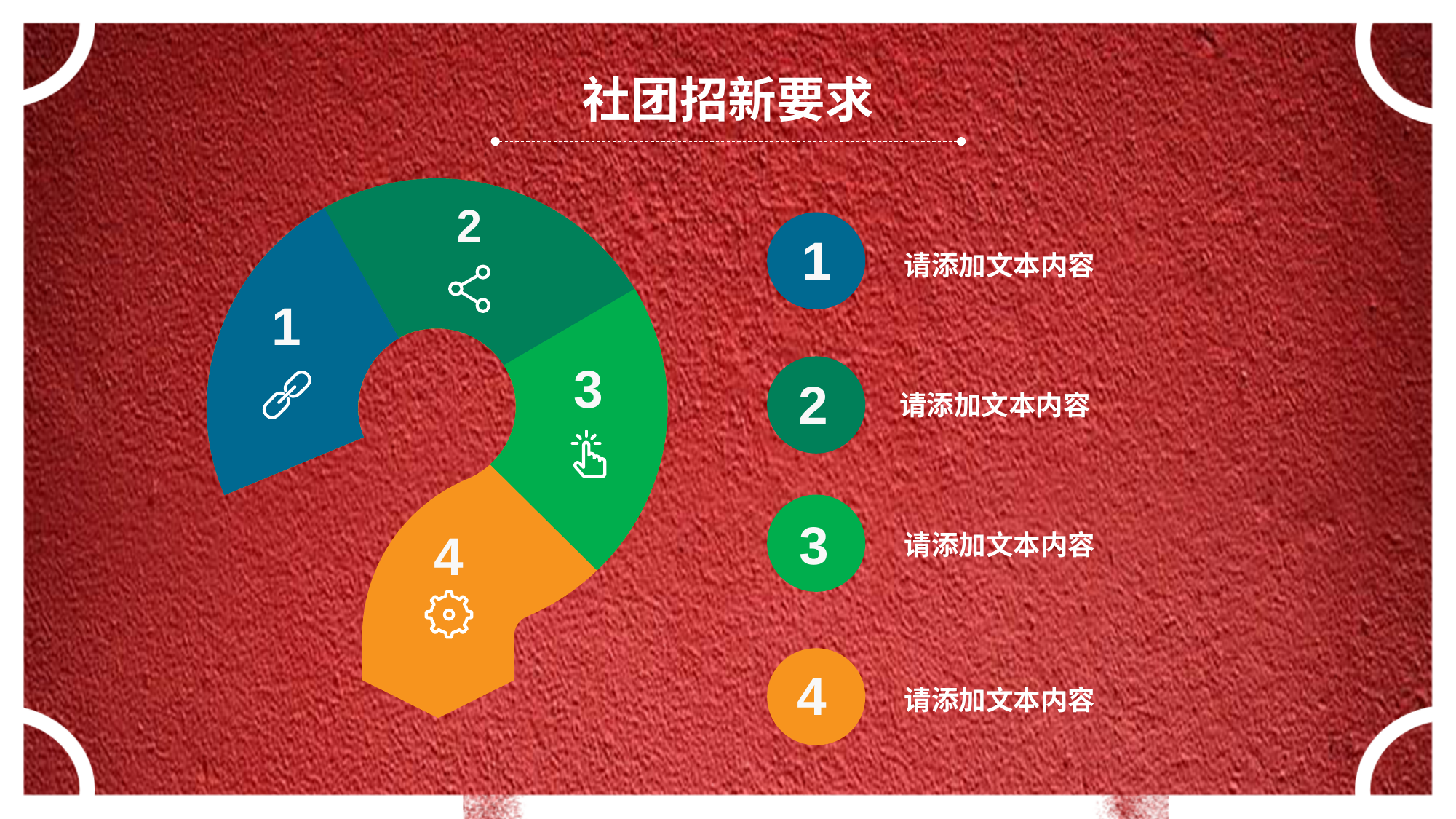

社团招新要求

2

1
请添加文本内容
1

3

2
请添加文本内容

3
4

请添加文本内容

4
请添加文本内容